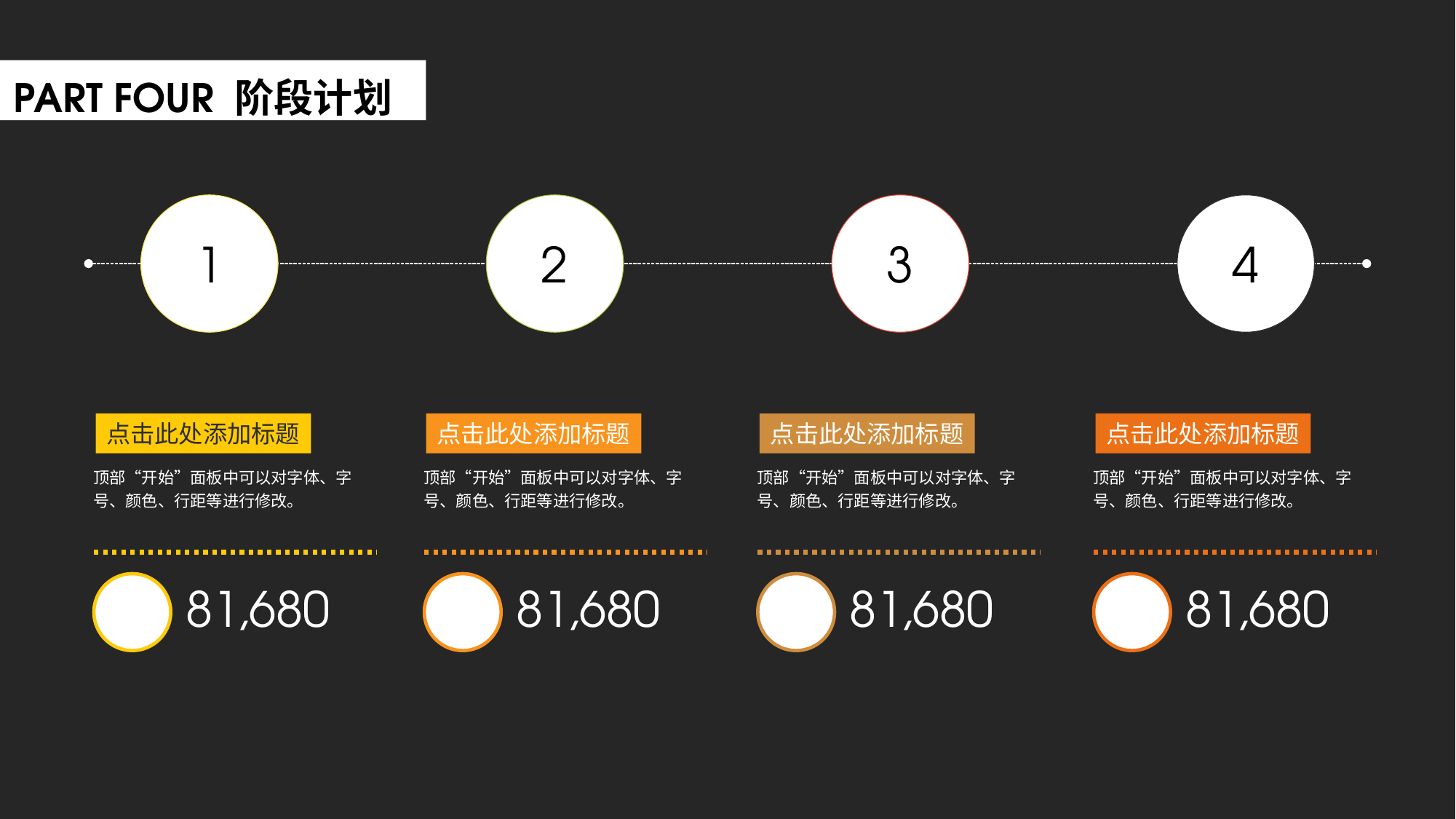

PART FOUR 阶段计划
2
1
3
4
点击此处添加标题
点击此处添加标题
点击此处添加标题
点击此处添加标题
顶部“开始”面板中可以对字体、字号、颜色、行距等进行修改。
顶部“开始”面板中可以对字体、字号、颜色、行距等进行修改。
顶部“开始”面板中可以对字体、字号、颜色、行距等进行修改。
顶部“开始”面板中可以对字体、字号、颜色、行距等进行修改。
81,680
81,680
81,680
81,680